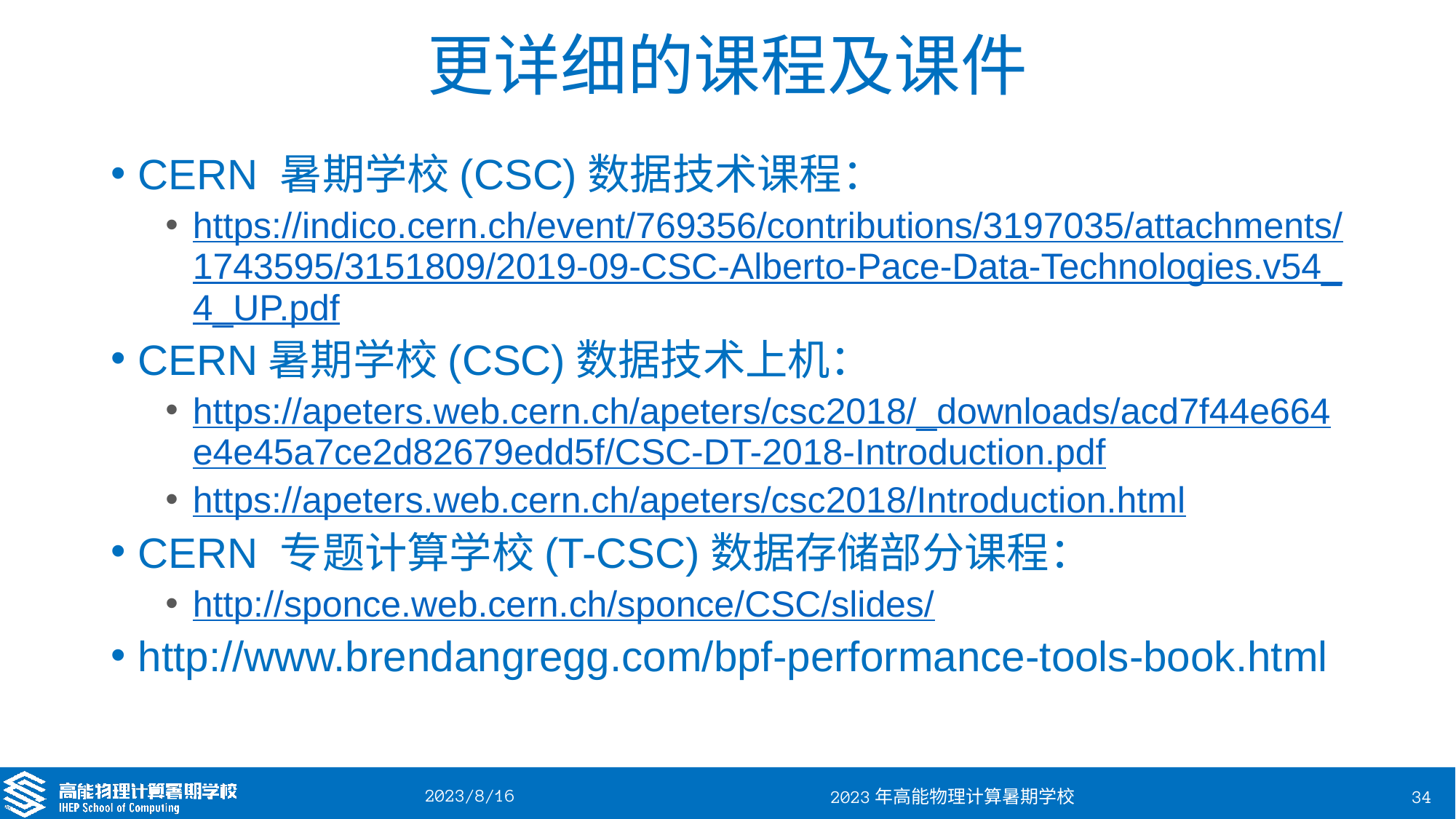

# 更详细的课程及课件
CERN 暑期学校(CSC)数据技术课程：
https://indico.cern.ch/event/769356/contributions/3197035/attachments/1743595/3151809/2019-09-CSC-Alberto-Pace-Data-Technologies.v54_4_UP.pdf
CERN暑期学校(CSC)数据技术上机：
https://apeters.web.cern.ch/apeters/csc2018/_downloads/acd7f44e664e4e45a7ce2d82679edd5f/CSC-DT-2018-Introduction.pdf
https://apeters.web.cern.ch/apeters/csc2018/Introduction.html
CERN 专题计算学校(T-CSC)数据存储部分课程：
http://sponce.web.cern.ch/sponce/CSC/slides/
http://www.brendangregg.com/bpf-performance-tools-book.html

2023/8/16
2023年高能物理计算暑期学校
34